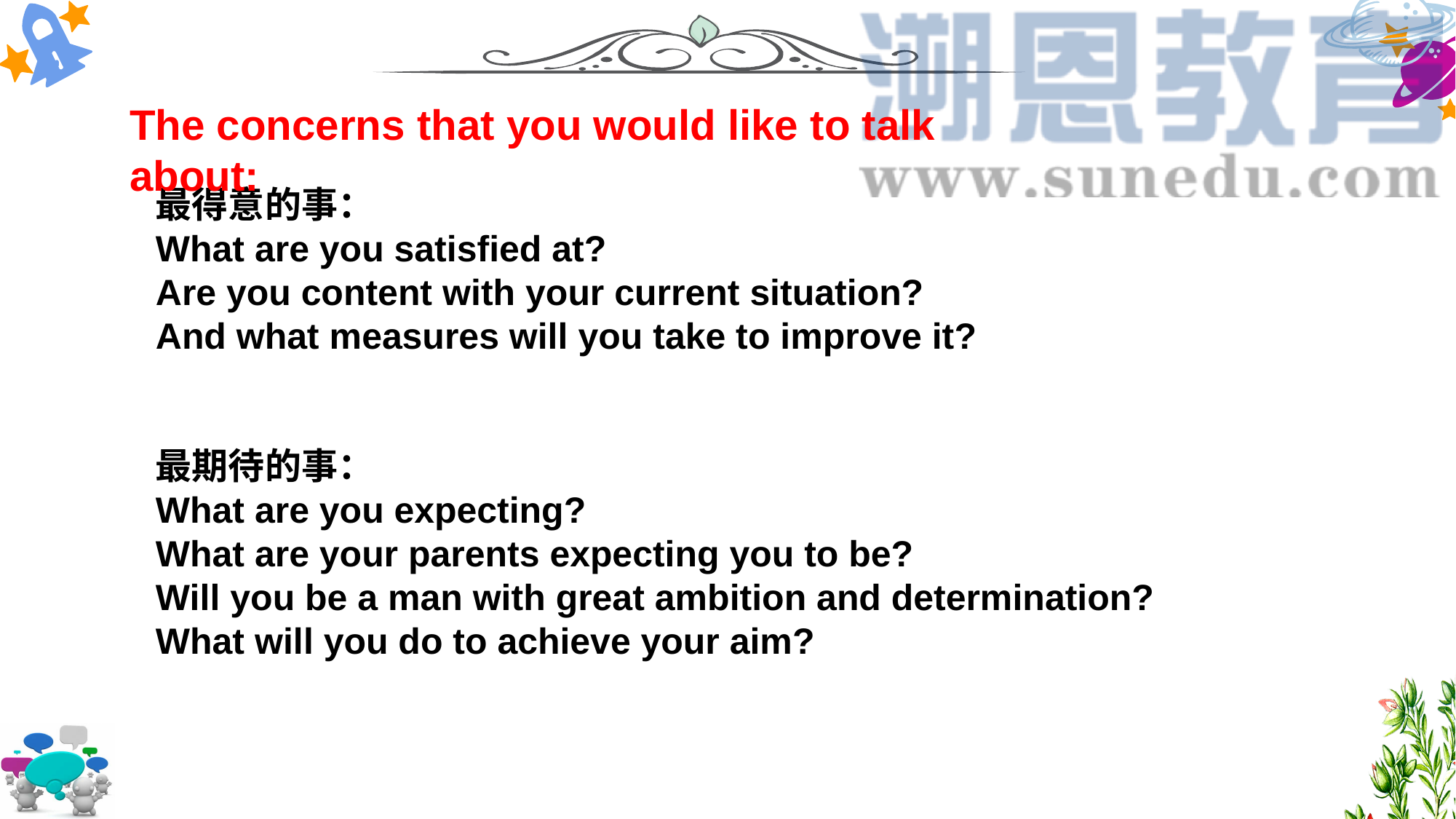

The concerns that you would like to talk about:
最得意的事：
What are you satisfied at?
Are you content with your current situation?
And what measures will you take to improve it?
最期待的事：
What are you expecting?
What are your parents expecting you to be?
Will you be a man with great ambition and determination?
What will you do to achieve your aim?